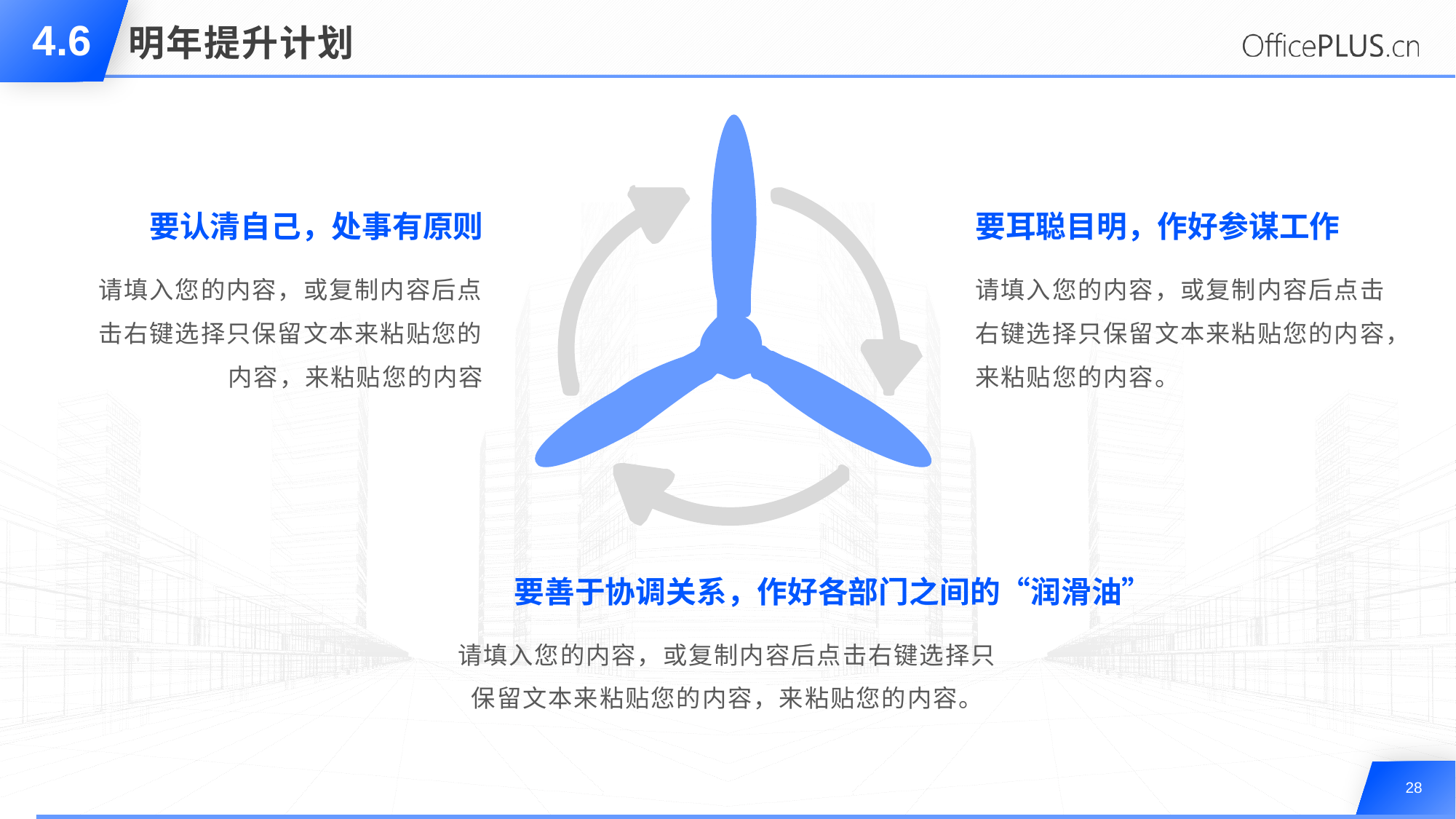

4.6
# 明年提升计划

要认清自己，处事有原则
要耳聪目明，作好参谋工作
请填入您的内容，或复制内容后点击右键选择只保留文本来粘贴您的内容，来粘贴您的内容。
请填入您的内容，或复制内容后点击右键选择只保留文本来粘贴您的内容，来粘贴您的内容
要善于协调关系，作好各部门之间的“润滑油”
请填入您的内容，或复制内容后点击右键选择只保留文本来粘贴您的内容，来粘贴您的内容。
28